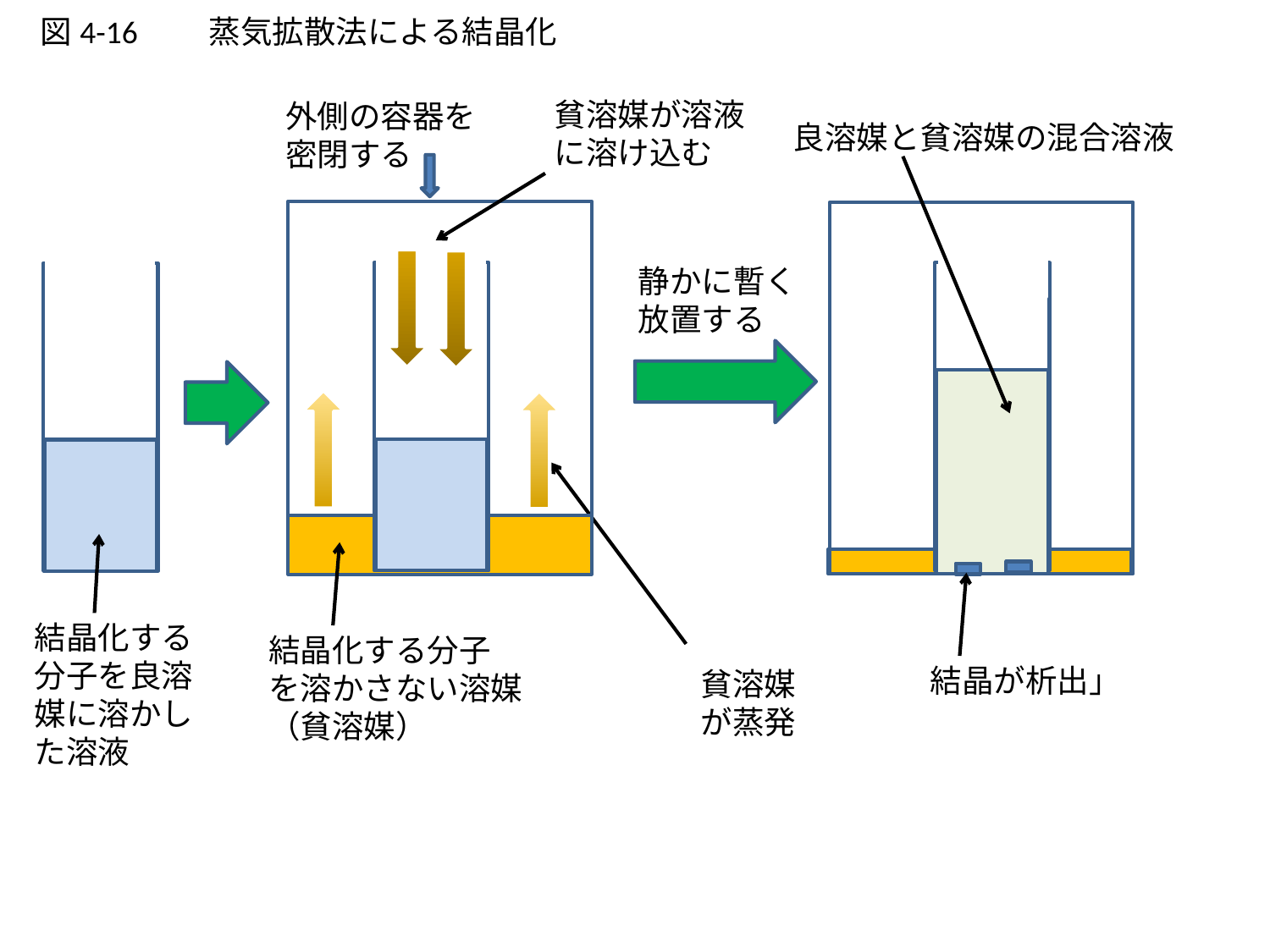

図4-16　　蒸気拡散法による結晶化
貧溶媒が溶液に溶け込む
外側の容器を
密閉する
良溶媒と貧溶媒の混合溶液

静かに暫く
放置する

結晶化する
分子を良溶
媒に溶かし
た溶液
結晶化する分子
を溶かさない溶媒
（貧溶媒）
結晶が析出」
貧溶媒
が蒸発